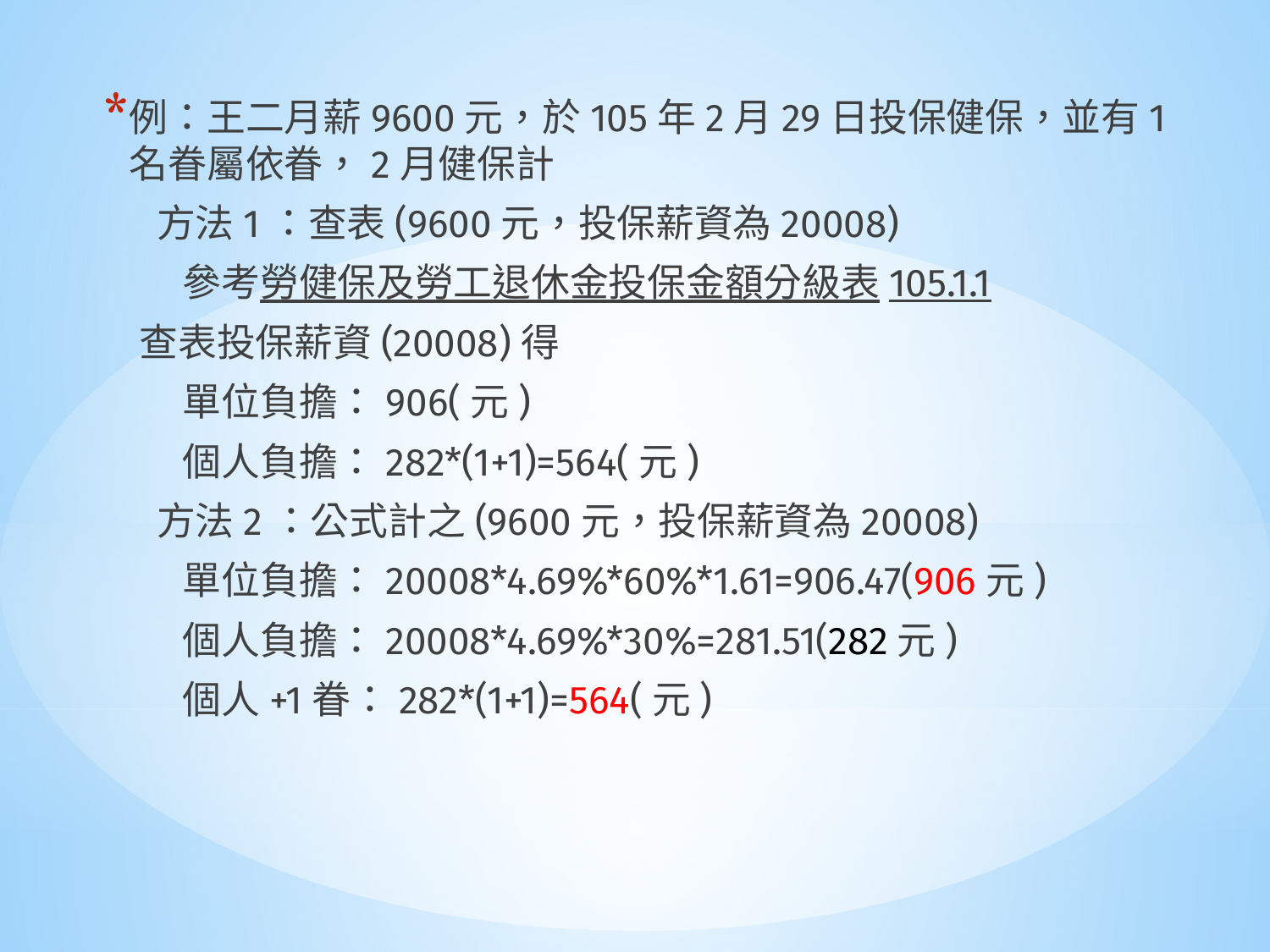

例：王二月薪9600元，於105年2月29日投保健保，並有1名眷屬依眷，2月健保計
     方法1：查表(9600元，投保薪資為20008)
        參考勞健保及勞工退休金投保金額分級表105.1.1
   查表投保薪資(20008)得
        單位負擔：906(元)
        個人負擔：282*(1+1)=564(元)
     方法2：公式計之(9600元，投保薪資為20008)
        單位負擔：20008*4.69%*60%*1.61=906.47(906元)
        個人負擔：20008*4.69%*30%=281.51(282元)
        個人+1眷：282*(1+1)=564(元)